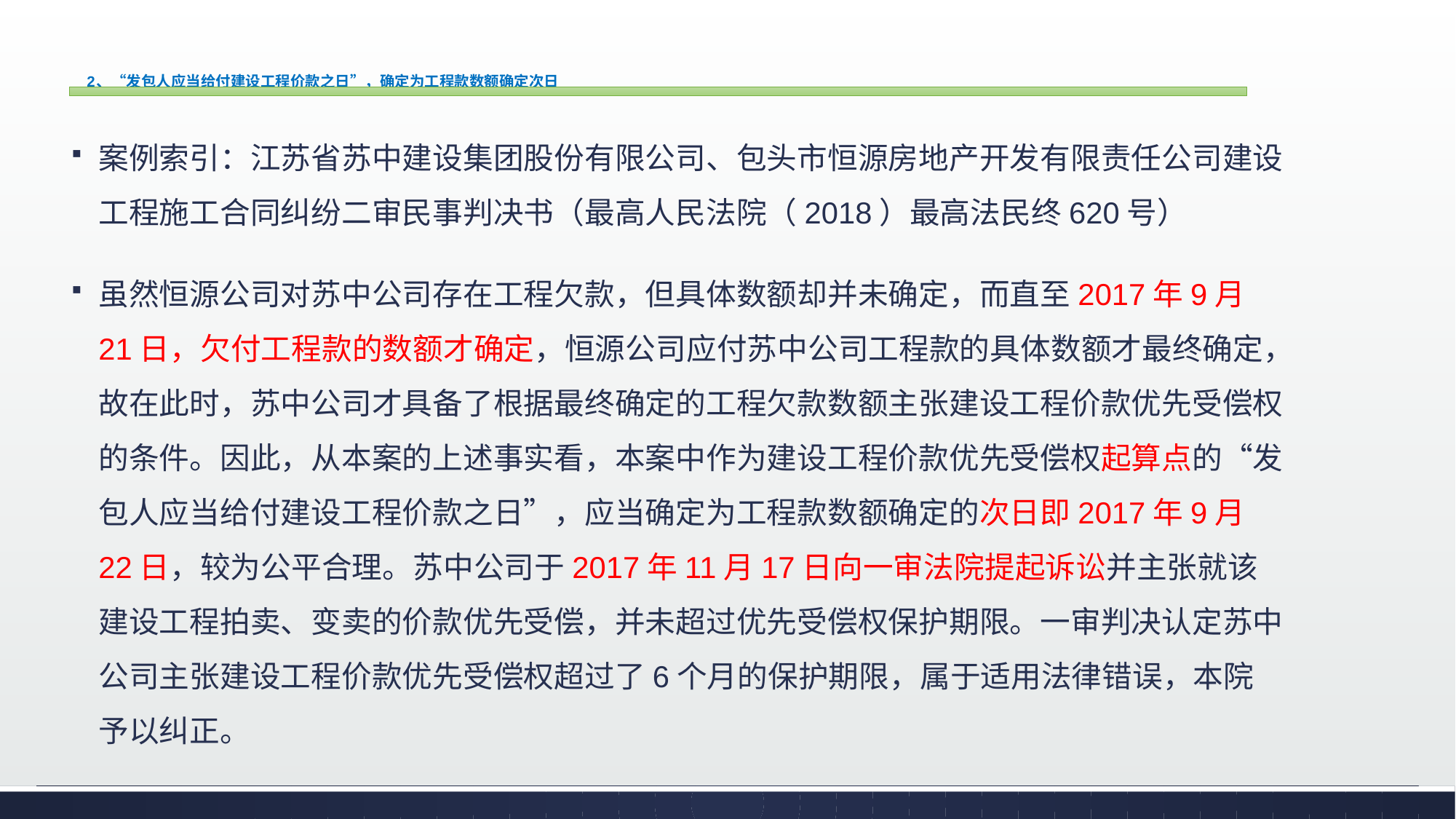

# 2、“发包人应当给付建设工程价款之日”，确定为工程款数额确定次日

案例索引：江苏省苏中建设集团股份有限公司、包头市恒源房地产开发有限责任公司建设工程施工合同纠纷二审民事判决书（最高人民法院（2018）最高法民终620号）
虽然恒源公司对苏中公司存在工程欠款，但具体数额却并未确定，而直至2017年9月21日，欠付工程款的数额才确定，恒源公司应付苏中公司工程款的具体数额才最终确定，故在此时，苏中公司才具备了根据最终确定的工程欠款数额主张建设工程价款优先受偿权的条件。因此，从本案的上述事实看，本案中作为建设工程价款优先受偿权起算点的“发包人应当给付建设工程价款之日”，应当确定为工程款数额确定的次日即2017年9月22日，较为公平合理。苏中公司于2017年11月17日向一审法院提起诉讼并主张就该建设工程拍卖、变卖的价款优先受偿，并未超过优先受偿权保护期限。一审判决认定苏中公司主张建设工程价款优先受偿权超过了6个月的保护期限，属于适用法律错误，本院予以纠正。